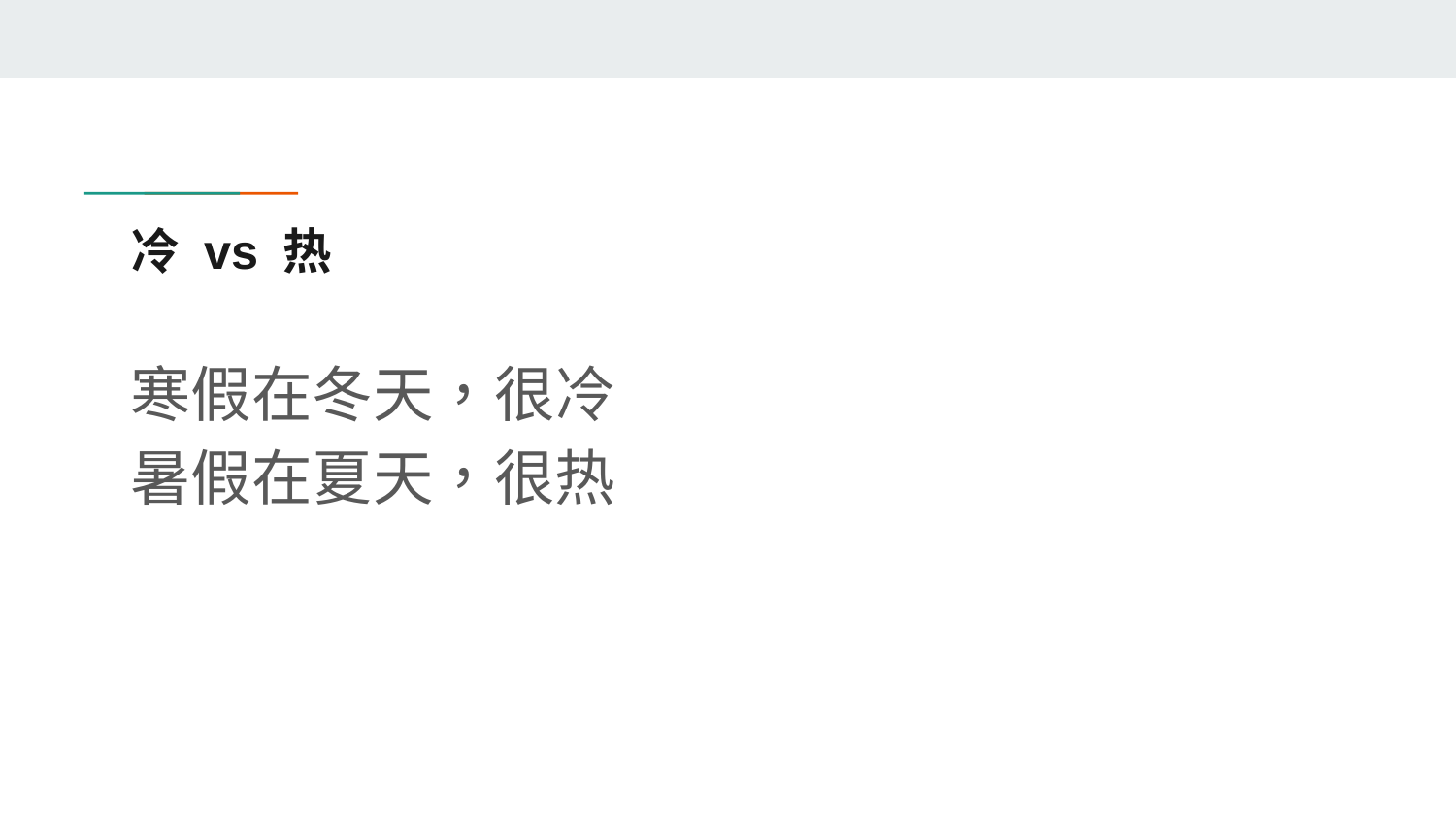

# 冷 vs 热
寒假在冬天，很冷
暑假在夏天，很热

​​​​